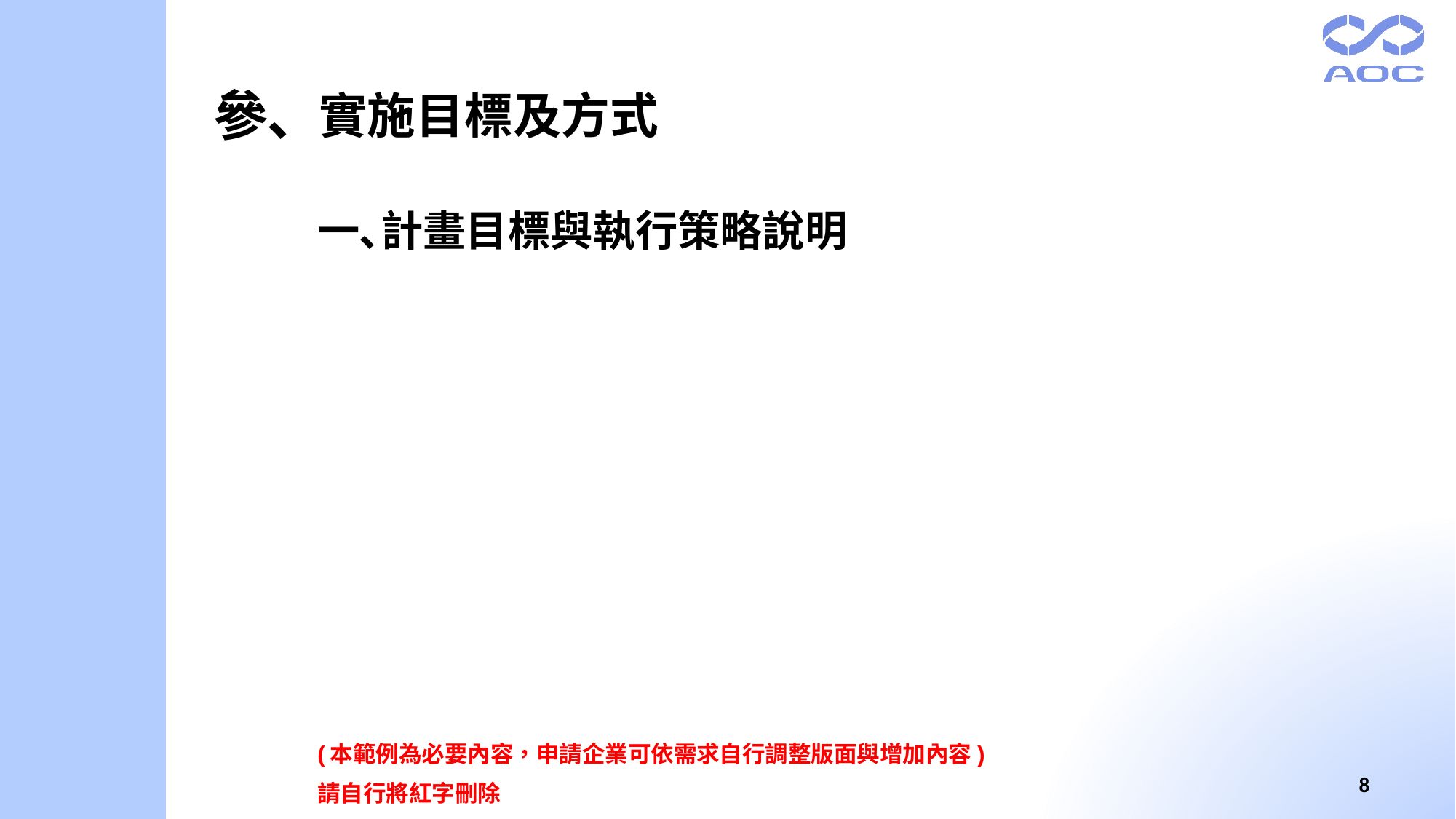

參､
實施目標及方式
一､計畫目標與執行策略說明
(本範例為必要內容，申請企業可依需求自行調整版面與增加內容)
請自行將紅字刪除